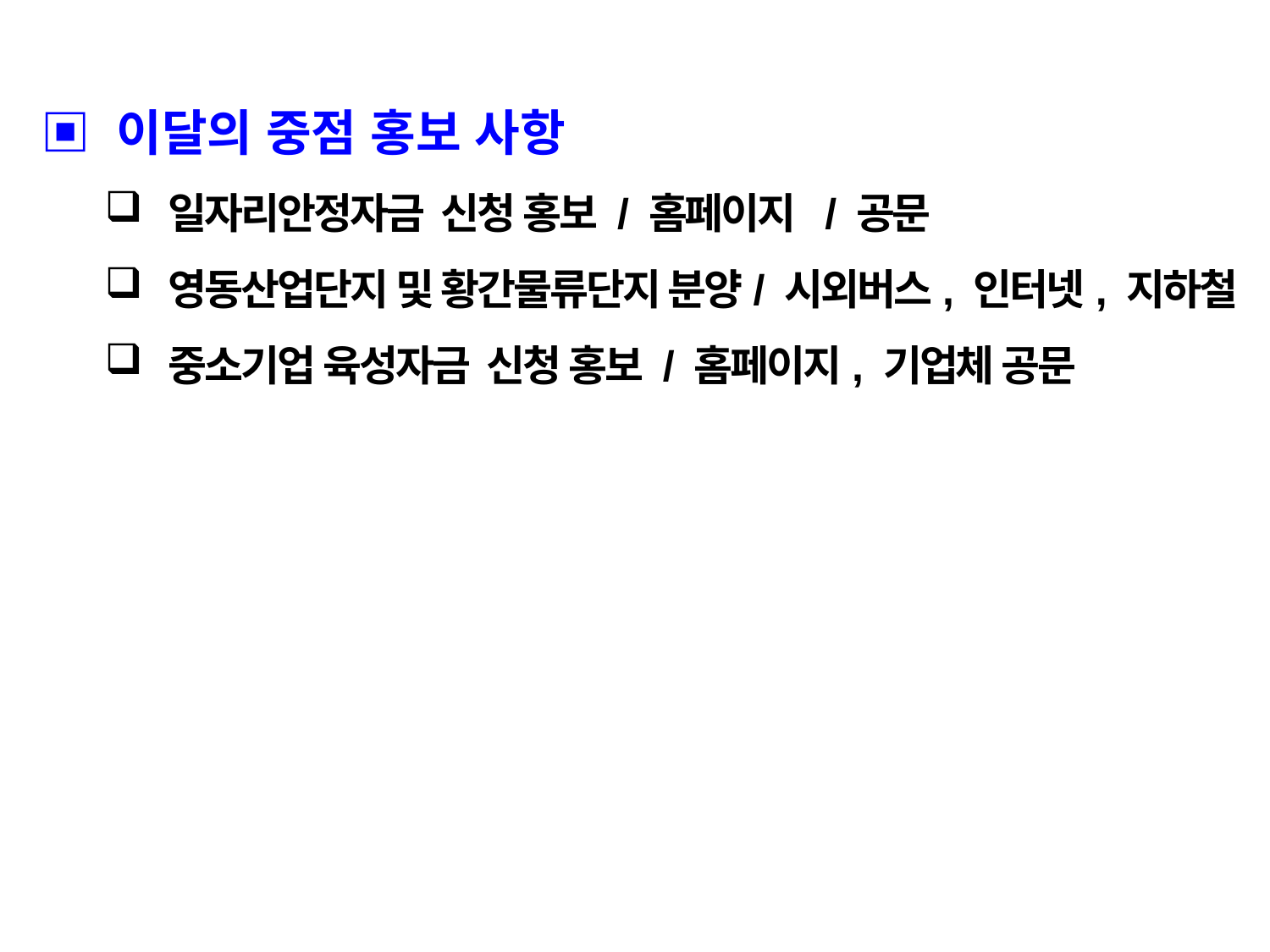

▣ 이달의 중점 홍보 사항
일자리안정자금  신청 홍보 / 홈페이지  / 공문
영동산업단지 및 황간물류단지 분양/ 시외버스, 인터넷, 지하철
중소기업 육성자금  신청 홍보 / 홈페이지, 기업체 공문